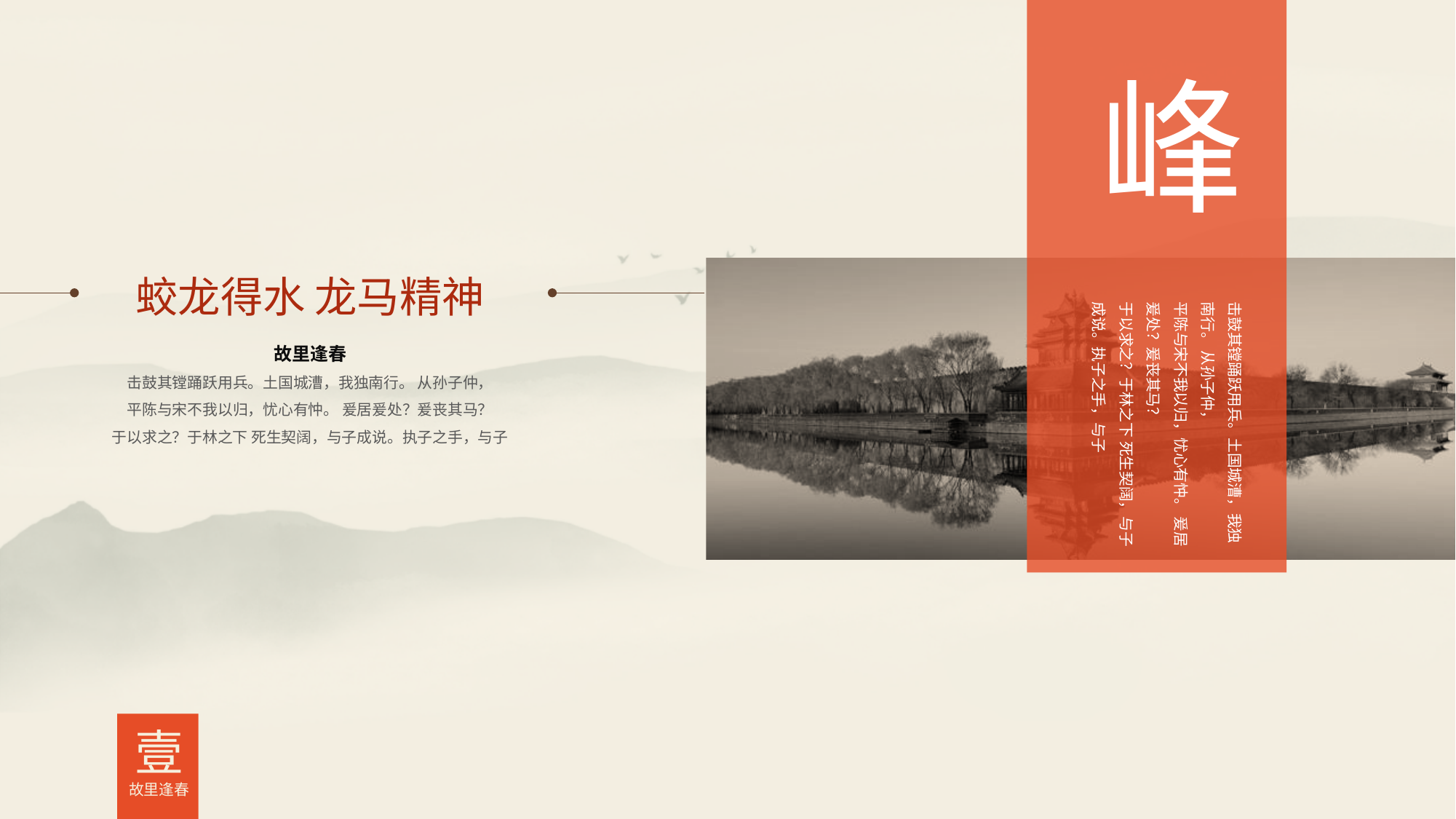

峰

蛟龙得水 龙马精神
故里逢春
击鼓其镗踊跃用兵。土国城漕，我独南行。 从孙子仲，
平陈与宋不我以归，忧心有忡。 爰居爰处？爰丧其马？
于以求之？于林之下 死生契阔，与子成说。执子之手，与子

击鼓其镗踊跃用兵。土国城漕，我独南行。 从孙子仲，
平陈与宋不我以归，忧心有忡。 爰居爰处？爰丧其马？
于以求之？于林之下 死生契阔，与子成说。执子之手，与子

壹
故里逢春